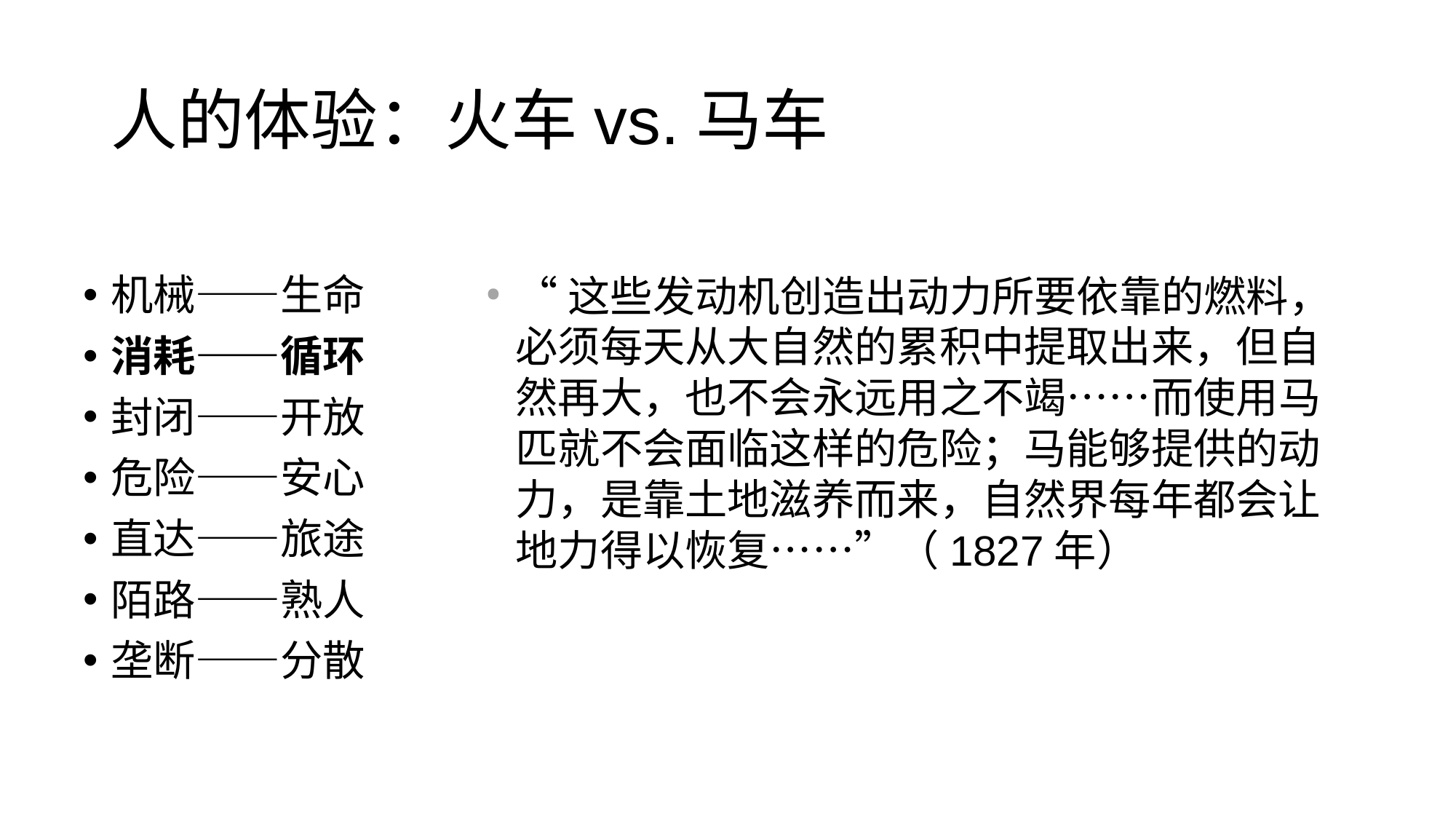

# 人的体验：火车vs.马车
“这些发动机创造出动力所要依靠的燃料，必须每天从大自然的累积中提取出来，但自然再大，也不会永远用之不竭……而使用马匹就不会面临这样的危险；马能够提供的动力，是靠土地滋养而来，自然界每年都会让地力得以恢复……”（1827年）
机械——生命
消耗——循环
封闭——开放
危险——安心
直达——旅途
陌路——熟人
垄断——分散